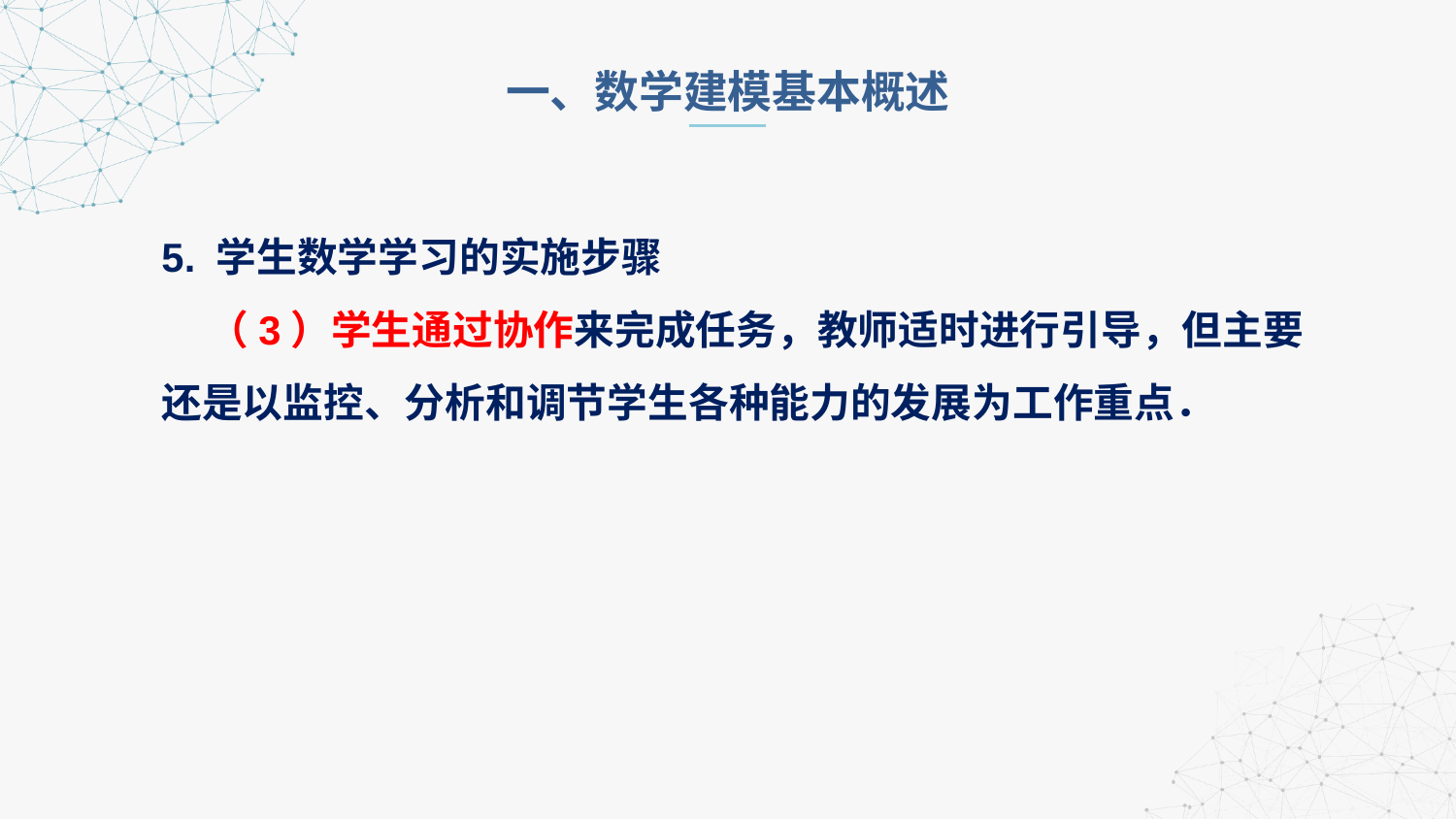

一、数学建模基本概述
5. 学生数学学习的实施步骤
    （3）学生通过协作来完成任务，教师适时进行引导，但主要还是以监控、分析和调节学生各种能力的发展为工作重点．